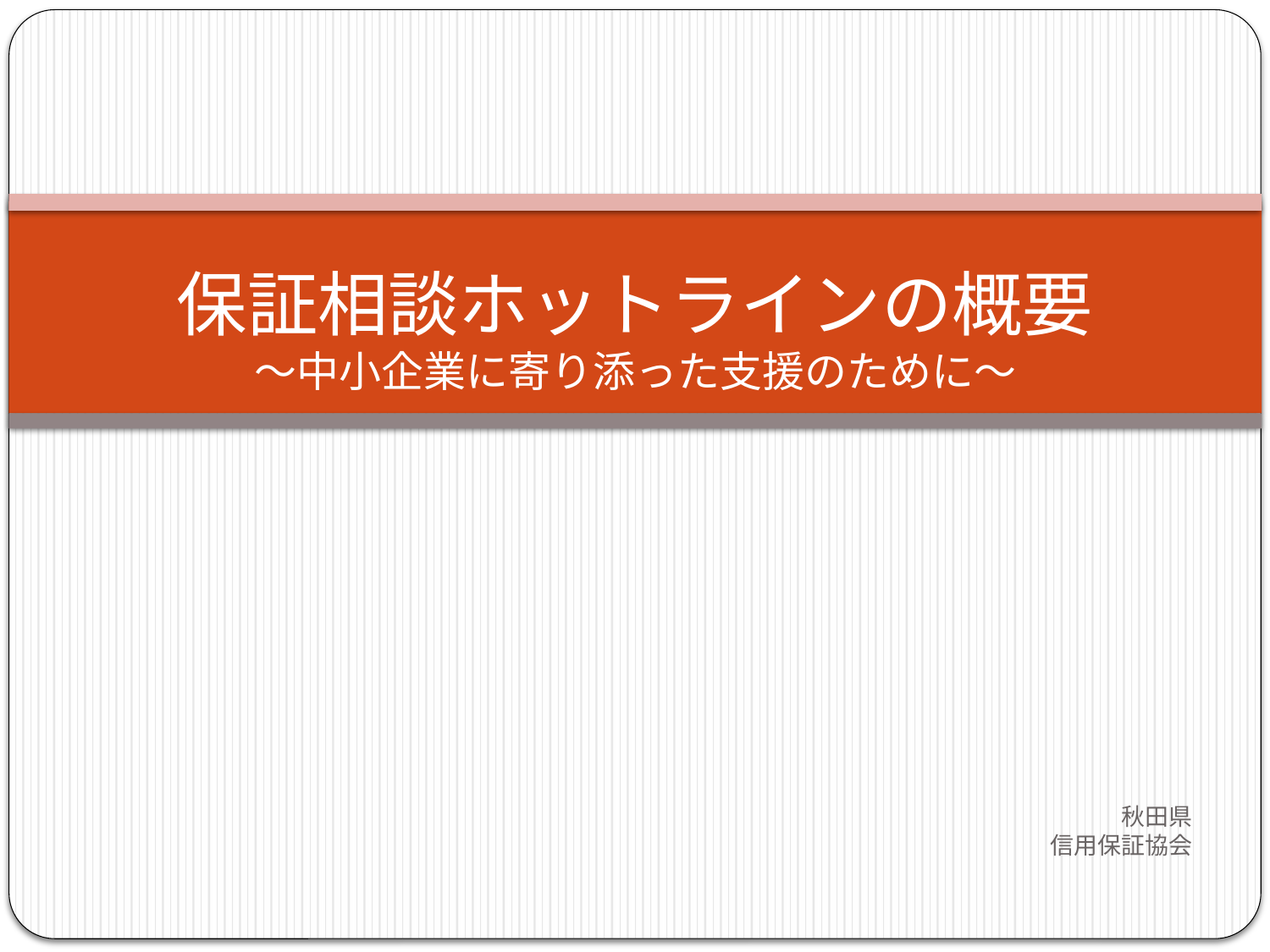

# 保証相談ホットラインの概要 ～中小企業に寄り添った支援のために～
　　　　　　　　　　　　　　　　　　　　　　　　　　　　　　　　　　　　　　秋田県信用保証協会